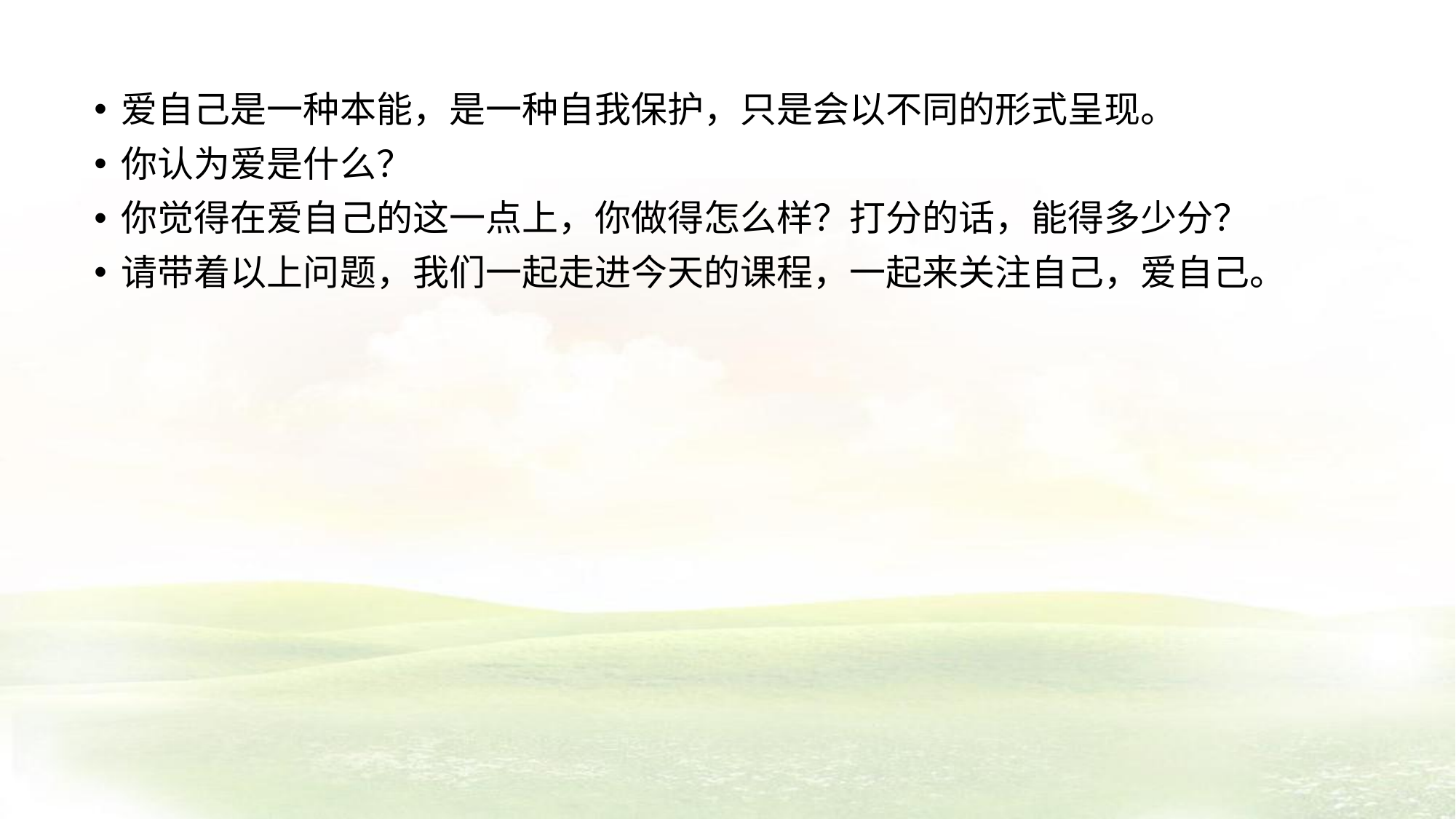

爱自己是一种本能，是一种自我保护，只是会以不同的形式呈现。
你认为爱是什么？
你觉得在爱自己的这一点上，你做得怎么样？打分的话，能得多少分？
请带着以上问题，我们一起走进今天的课程，一起来关注自己，爱自己。